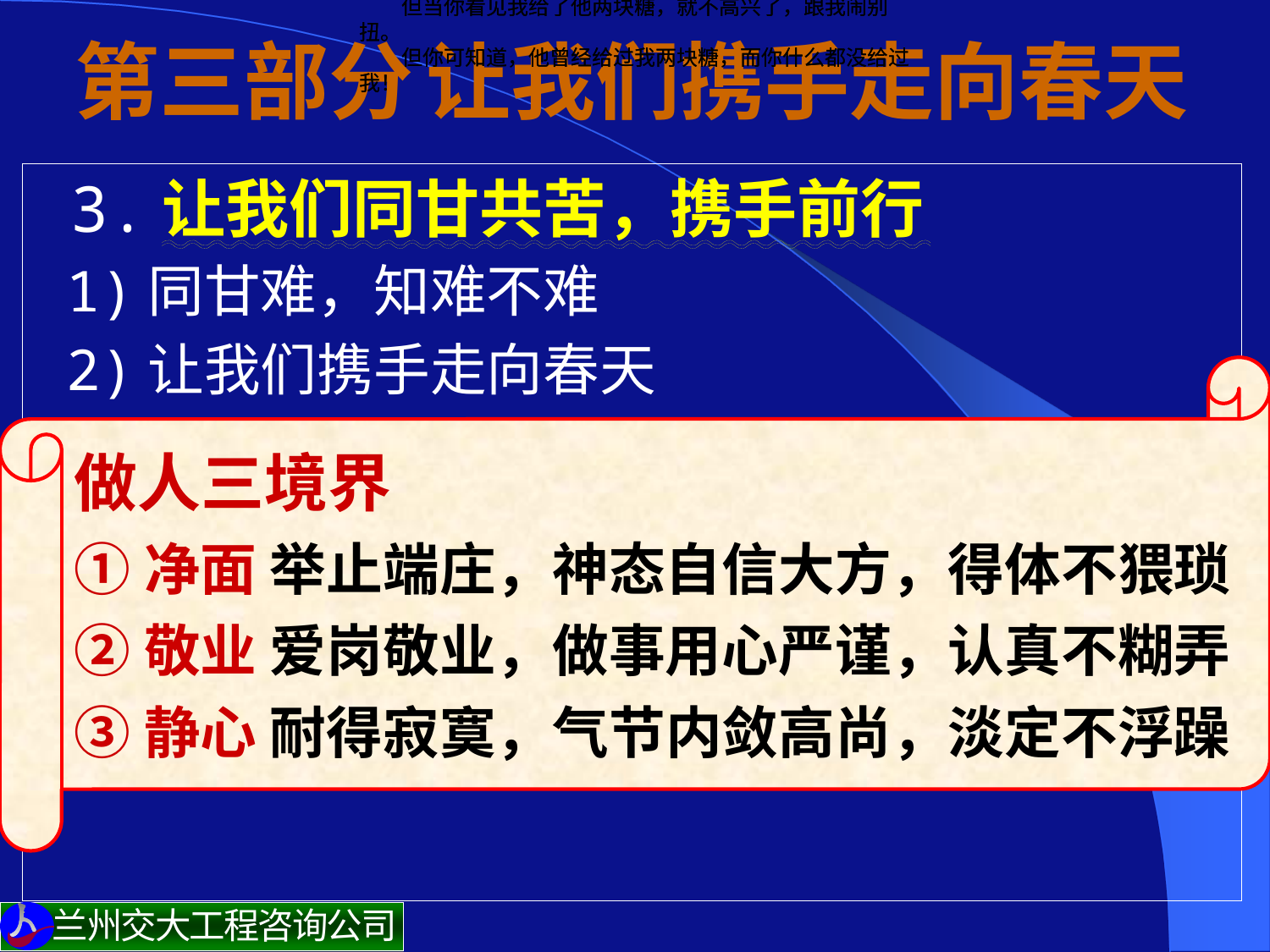

我给了你一块糖，你很高兴。
但当你看见我给了他两块糖，就不高兴了，跟我闹别扭。
但你可知道，他曾经给过我两块糖，而你什么都没给过我！
我给了你一块糖，你很高兴。
但当你看见我给了他两块糖，就不高兴了，跟我闹别扭。
但你可知道，他曾经给过我两块糖，而你什么都没给过我！
# 第三部分 让我们携手走向春天
 3.让我们同甘共苦，携手前行
 1)同甘难，知难不难
 2)让我们携手走向春天
公司层面
个人层面
落实个人职业发展规划
除了物质，应有更高追求
做人三境界
①净面 举止端庄，神态自信大方，得体不猥琐
②敬业 爱岗敬业，做事用心严谨，认真不糊弄
③静心 耐得寂寞，气节内敛高尚，淡定不浮躁